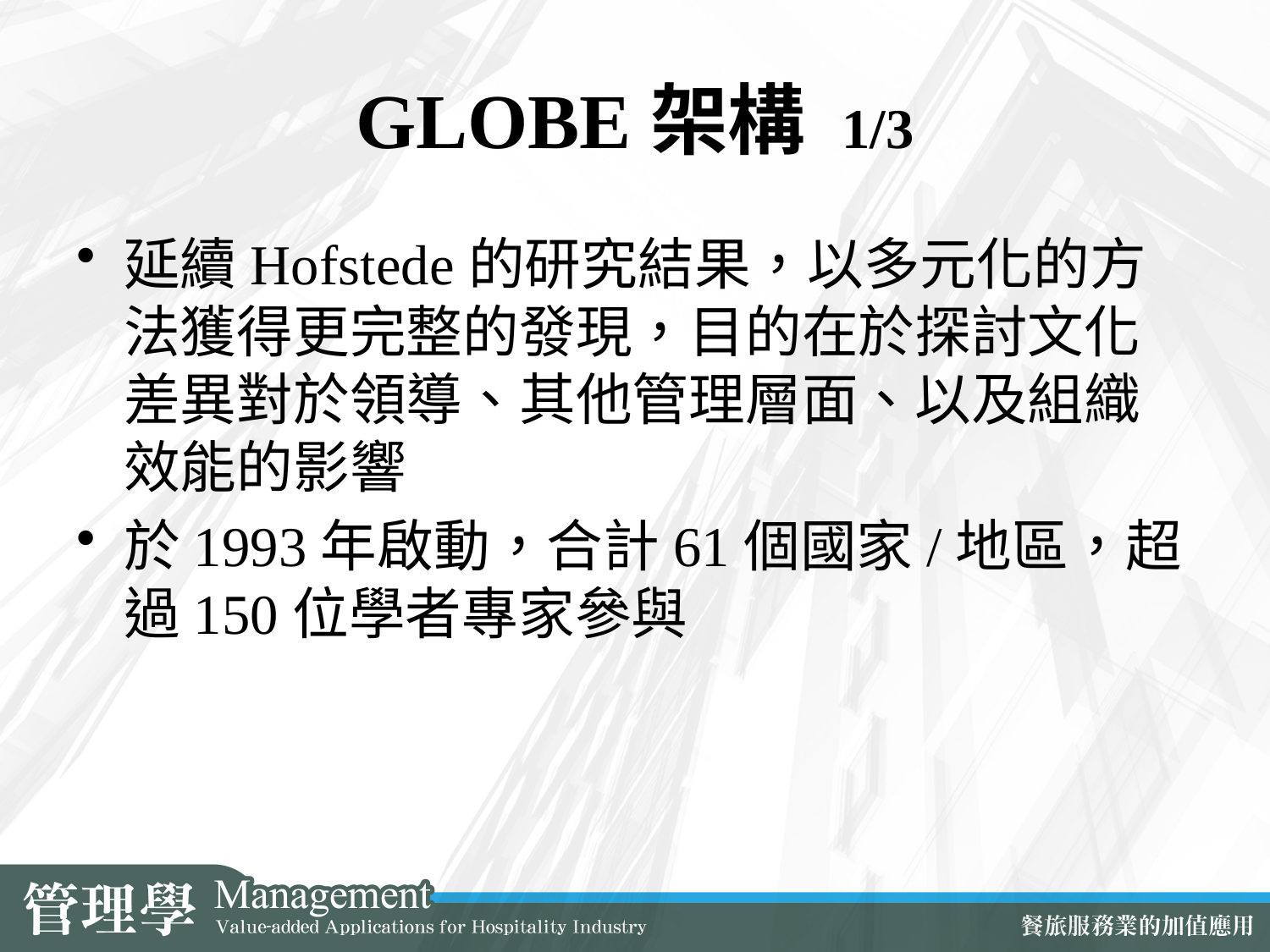

# GLOBE架構 1/3
延續Hofstede的研究結果，以多元化的方法獲得更完整的發現，目的在於探討文化差異對於領導、其他管理層面、以及組織效能的影響
於1993年啟動，合計61個國家/地區，超過150位學者專家參與